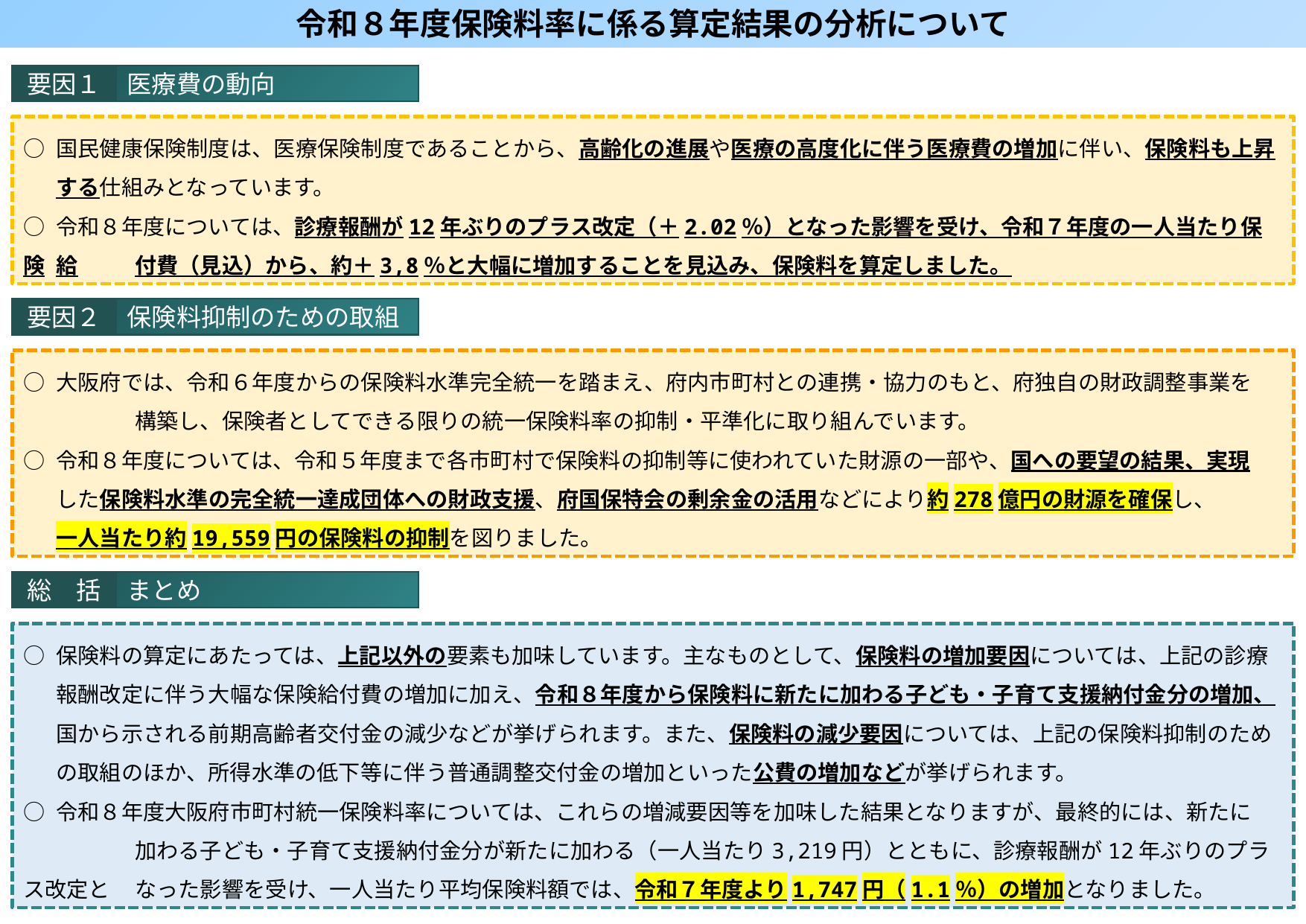

令和８年度保険料率に係る算定結果の分析について
医療費の動向
要因１
○	国民健康保険制度は、医療保険制度であることから、高齢化の進展や医療の高度化に伴う医療費の増加に伴い、保険料も上昇	する仕組みとなっています。
○	令和８年度については、診療報酬が12年ぶりのプラス改定（＋2.02％）となった影響を受け、令和７年度の一人当たり保険	給	付費（見込）から、約＋3,8％と大幅に増加することを見込み、保険料を算定しました。
保険料抑制のための取組
要因２
○	大阪府では、令和６年度からの保険料水準完全統一を踏まえ、府内市町村との連携・協力のもと、府独自の財政調整事業を		構築し、保険者としてできる限りの統一保険料率の抑制・平準化に取り組んでいます。
○	令和８年度については、令和５年度まで各市町村で保険料の抑制等に使われていた財源の一部や、国への要望の結果、実現		した保険料水準の完全統一達成団体への財政支援、府国保特会の剰余金の活用などにより約278億円の財源を確保し、		一人当たり約19,559円の保険料の抑制を図りました。
まとめ
総　括
○	保険料の算定にあたっては、上記以外の要素も加味しています。主なものとして、保険料の増加要因については、上記の診療	報酬改定に伴う大幅な保険給付費の増加に加え、令和８年度から保険料に新たに加わる子ども・子育て支援納付金分の増加、	国から示される前期高齢者交付金の減少などが挙げられます。また、保険料の減少要因については、上記の保険料抑制のため	の取組のほか、所得水準の低下等に伴う普通調整交付金の増加といった公費の増加などが挙げられます。
○	令和８年度大阪府市町村統一保険料率については、これらの増減要因等を加味した結果となりますが、最終的には、新たに		加わる子ども・子育て支援納付金分が新たに加わる（一人当たり3,219円）とともに、診療報酬が12年ぶりのプラス改定と	なった影響を受け、一人当たり平均保険料額では、令和７年度より1,747円（1.1％）の増加となりました。